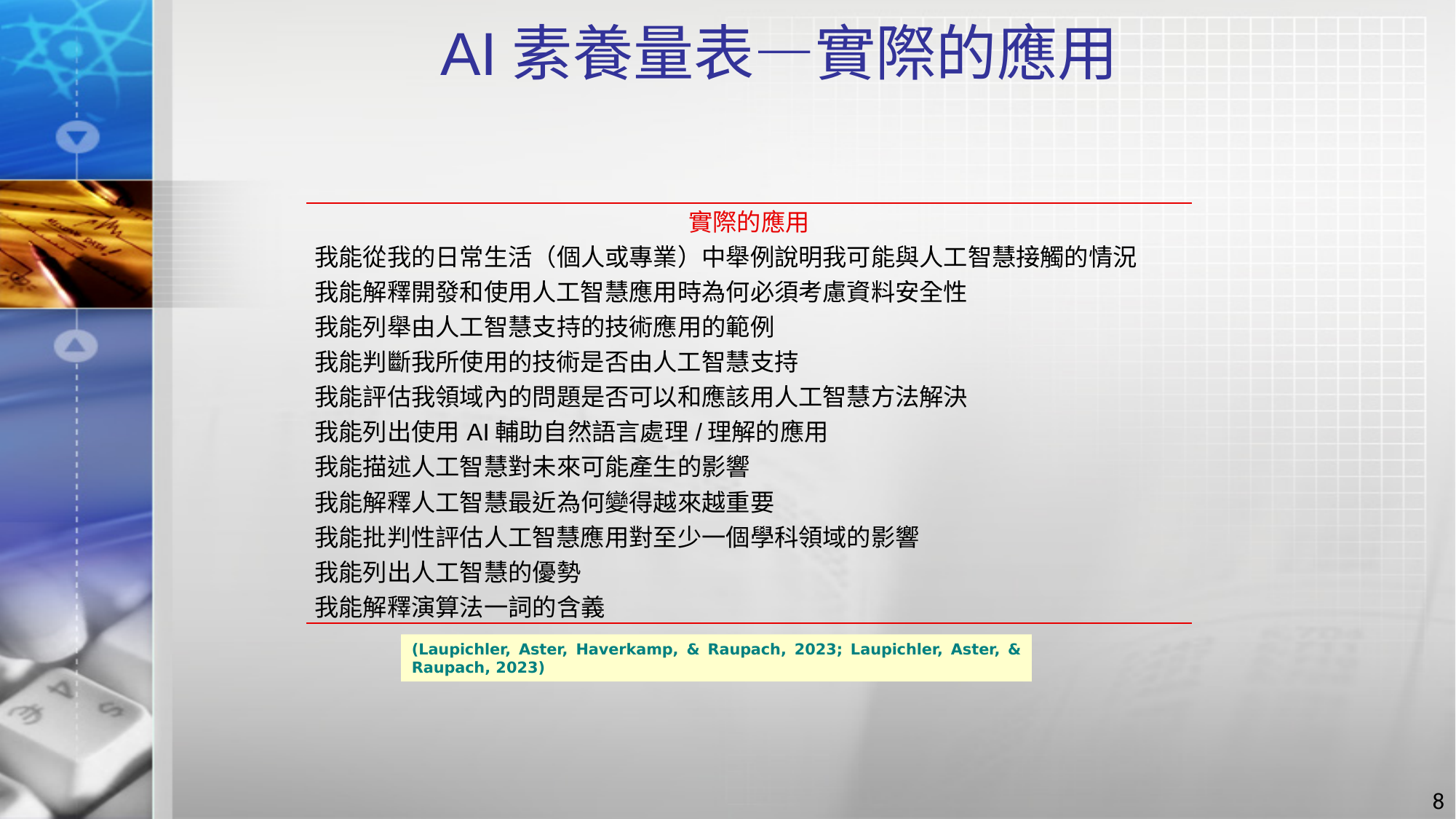

# AI素養量表—實際的應用
| 實際的應用 |
| --- |
| 我能從我的日常生活（個人或專業）中舉例說明我可能與人工智慧接觸的情況 |
| 我能解釋開發和使用人工智慧應用時為何必須考慮資料安全性 |
| 我能列舉由人工智慧支持的技術應用的範例 |
| 我能判斷我所使用的技術是否由人工智慧支持 |
| 我能評估我領域內的問題是否可以和應該用人工智慧方法解決 |
| 我能列出使用AI輔助自然語言處理/理解的應用 |
| 我能描述人工智慧對未來可能產生的影響 |
| 我能解釋人工智慧最近為何變得越來越重要 |
| 我能批判性評估人工智慧應用對至少一個學科領域的影響 |
| 我能列出人工智慧的優勢 |
| 我能解釋演算法一詞的含義 |
(Laupichler, Aster, Haverkamp, & Raupach, 2023; Laupichler, Aster, & Raupach, 2023)
8